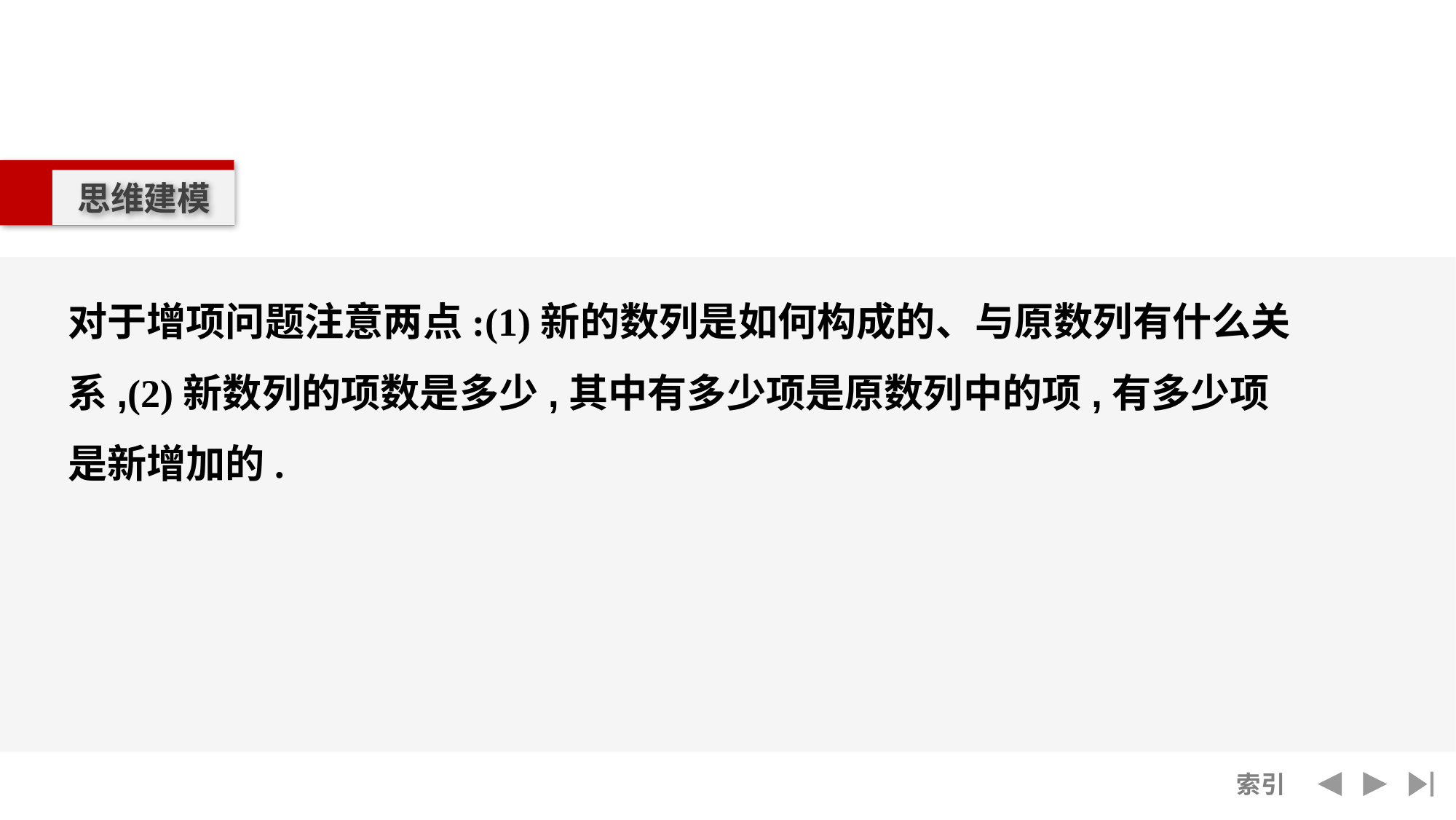

思维建模

对于增项问题注意两点:(1)新的数列是如何构成的、与原数列有什么关系,(2)新数列的项数是多少,其中有多少项是原数列中的项,有多少项是新增加的.